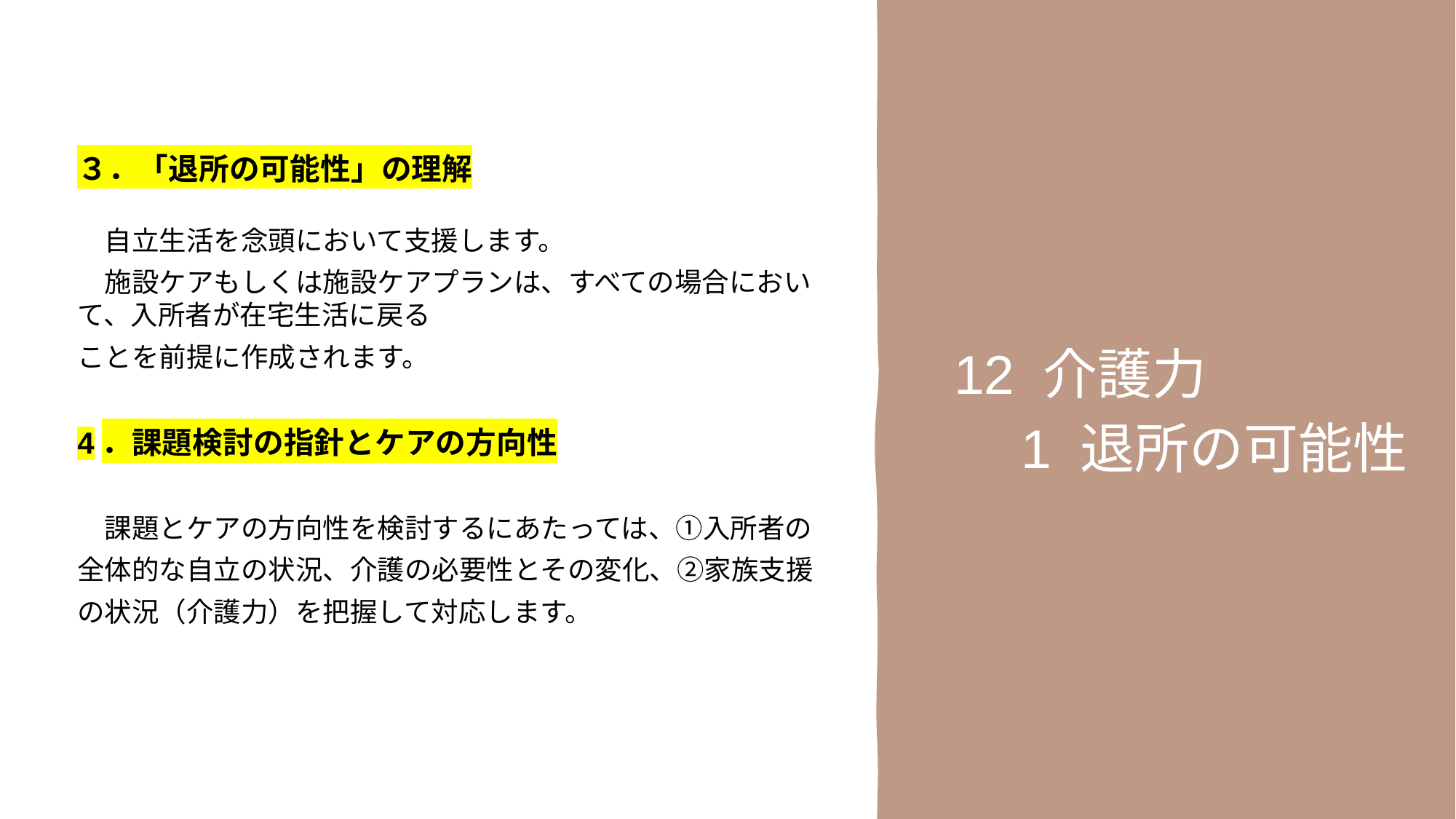

３．「退所の可能性」の理解

　自立生活を念頭において支援します。
　施設ケアもしくは施設ケアプランは、すべての場合において、入所者が在宅生活に戻る
ことを前提に作成されます。

4．課題検討の指針とケアの方向性

　課題とケアの方向性を検討するにあたっては、①入所者の
全体的な自立の状況、介護の必要性とその変化、②家族支援
の状況（介護力）を把握して対応します。

12 介護力
　1 退所の可能性